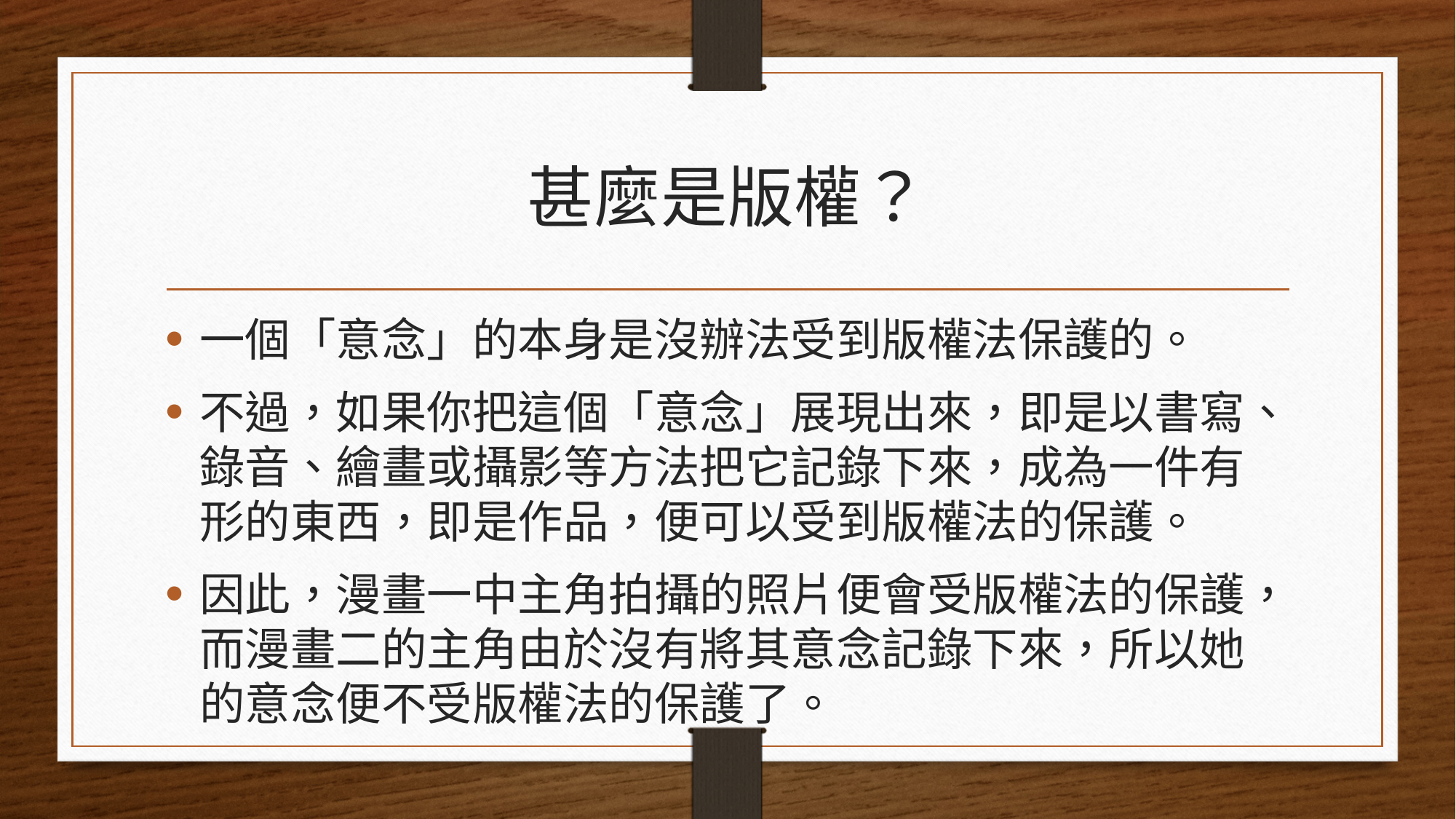

# 甚麼是版權？
一個「意念」的本身是沒辦法受到版權法保護的。
不過，如果你把這個「意念」展現出來，即是以書寫、錄音、繪畫或攝影等方法把它記錄下來，成為一件有形的東西，即是作品，便可以受到版權法的保護。
因此，漫畫一中主角拍攝的照片便會受版權法的保護，而漫畫二的主角由於沒有將其意念記錄下來，所以她的意念便不受版權法的保護了。